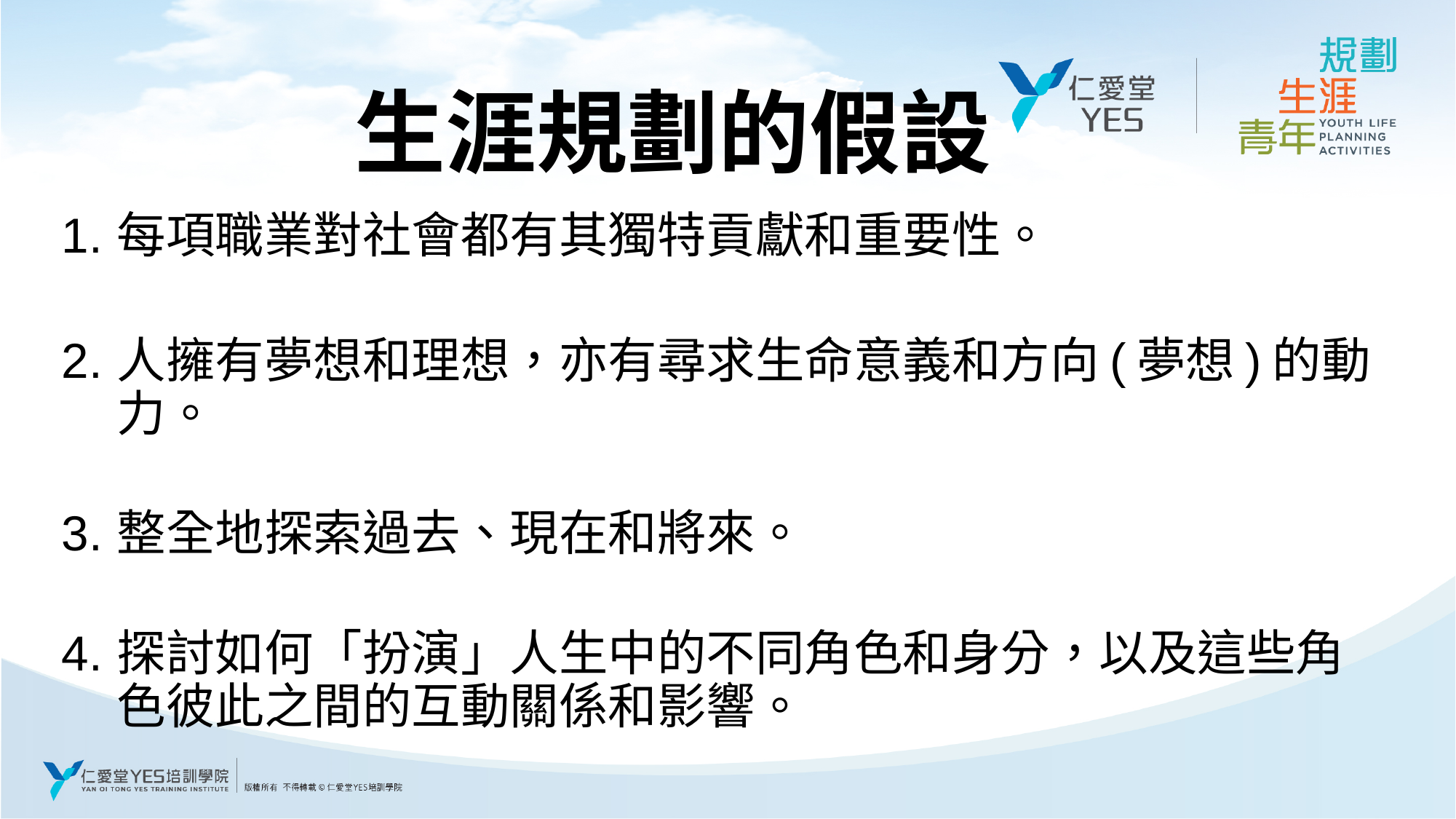

# 生涯規劃的假設
每項職業對社會都有其獨特貢獻和重要性。
人擁有夢想和理想，亦有尋求生命意義和方向(夢想)的動力。
整全地探索過去、現在和將來。
探討如何「扮演」人生中的不同角色和身分，以及這些角色彼此之間的互動關係和影響。